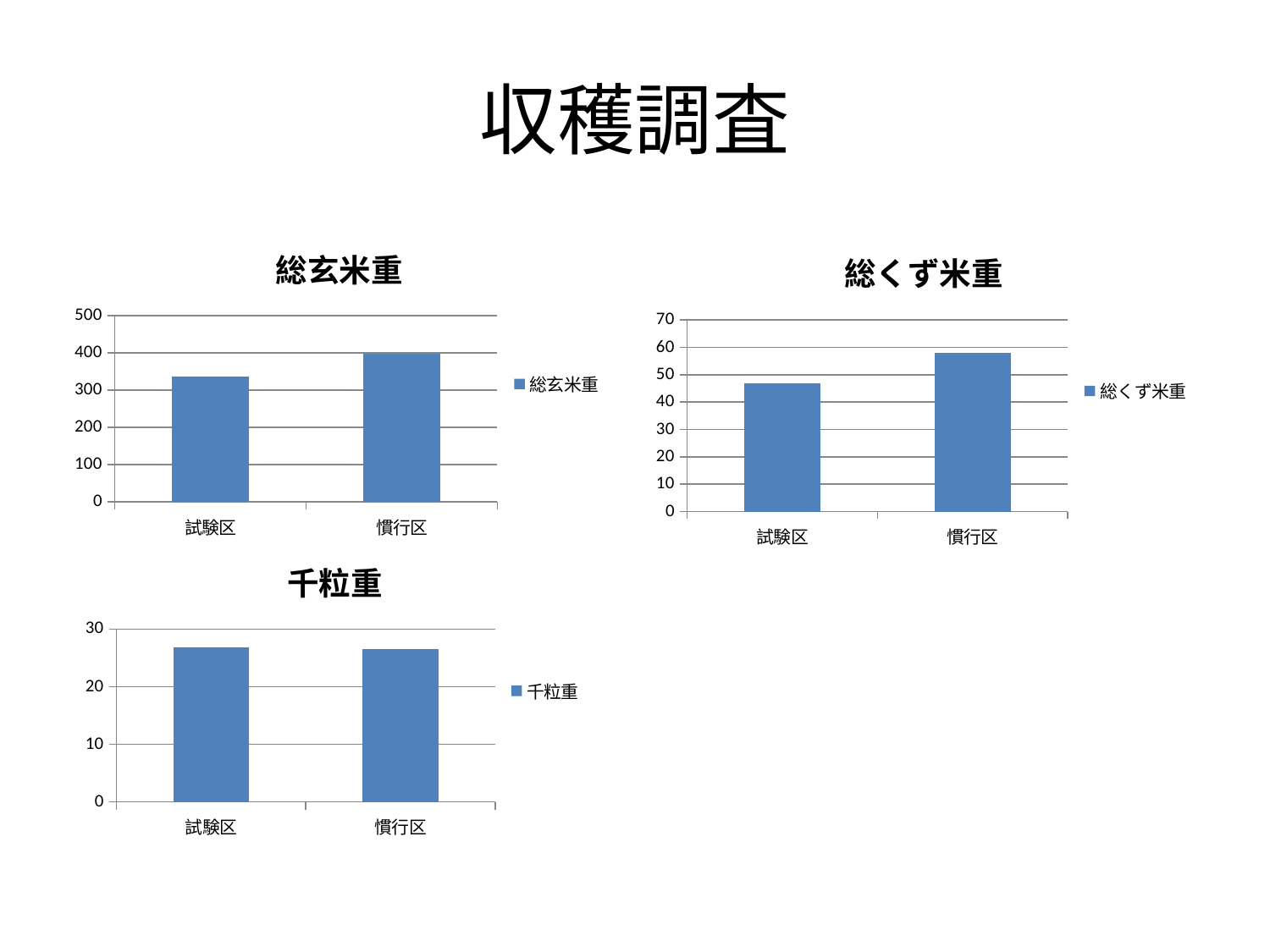

# 収穫調査

### Chart:

| Category | 総玄米重 |
|---|---|
| 試験区 | 337.0 |
| 慣行区 | 399.0 |

### Chart:

| Category | 総くず米重 |
|---|---|
| 試験区 | 47.0 |
| 慣行区 | 58.0 |

### Chart:

| Category | 千粒重 |
|---|---|
| 試験区 | 26.8 |
| 慣行区 | 26.6 |